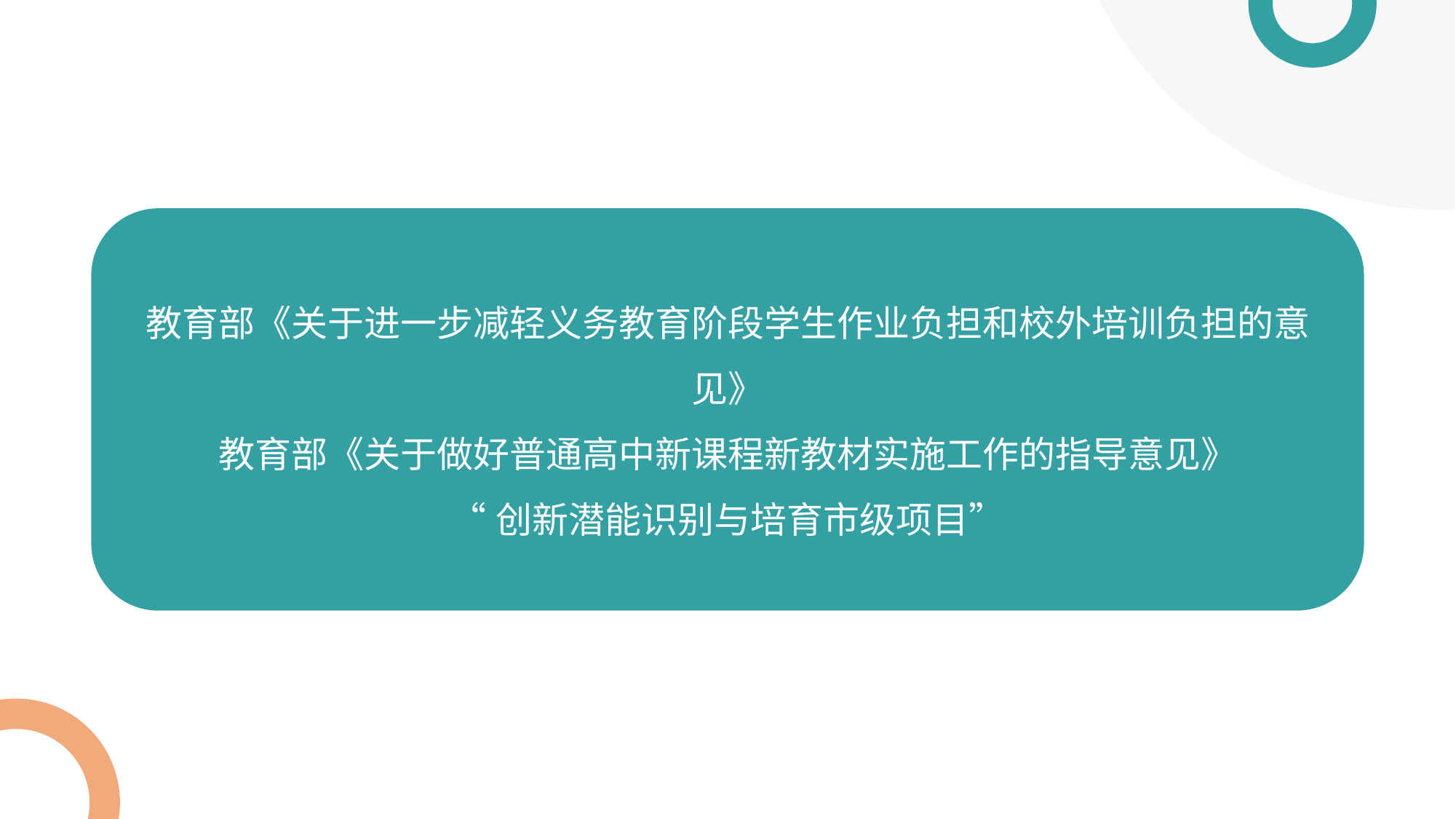

教育部《关于进一步减轻义务教育阶段学生作业负担和校外培训负担的意见》
教育部《关于做好普通高中新课程新教材实施工作的指导意见》
“创新潜能识别与培育市级项目”